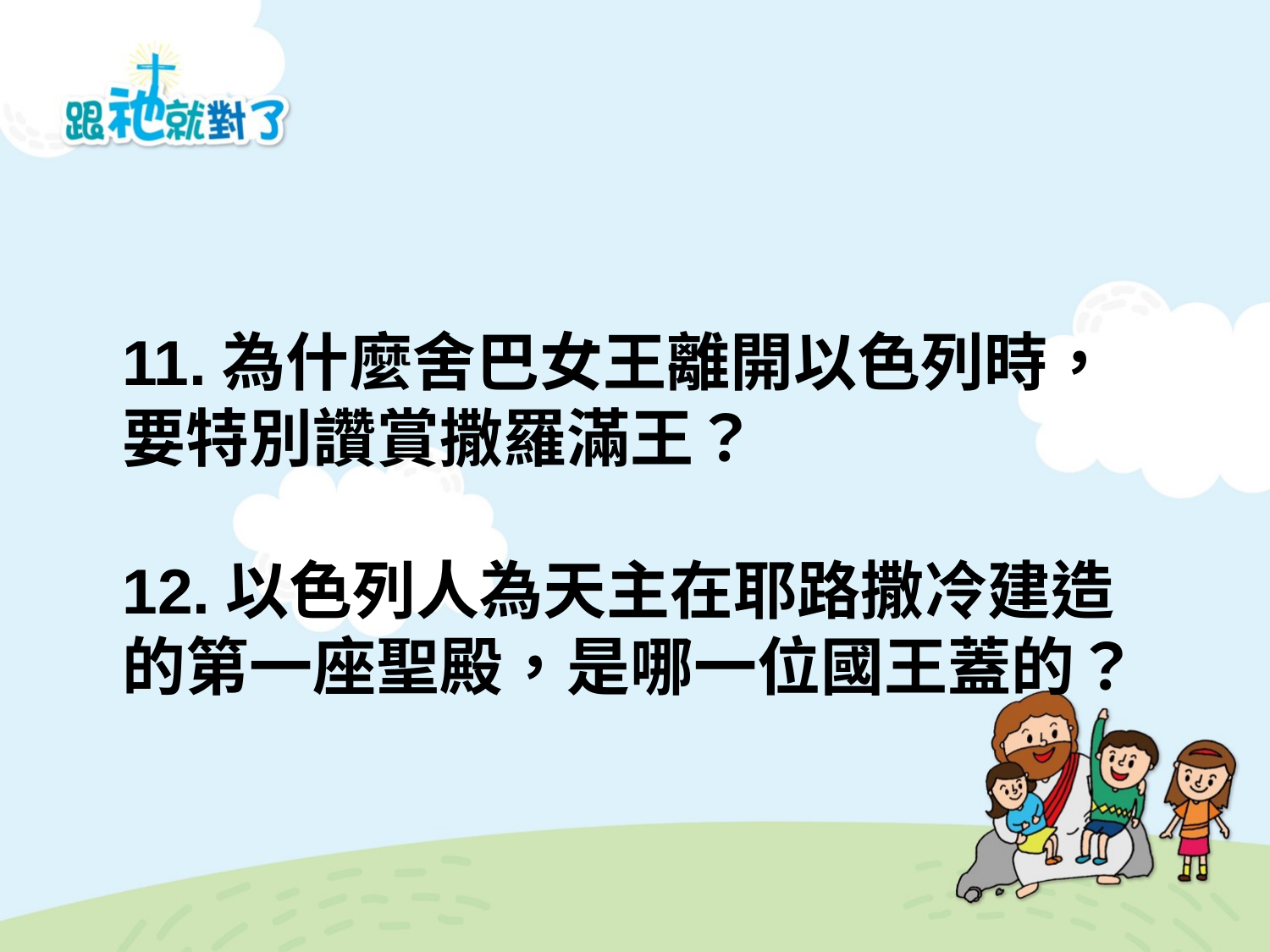

11.為什麼舍巴女王離開以色列時，要特別讚賞撒羅滿王？

12.以色列人為天主在耶路撒冷建造的第一座聖殿，是哪一位國王蓋的？